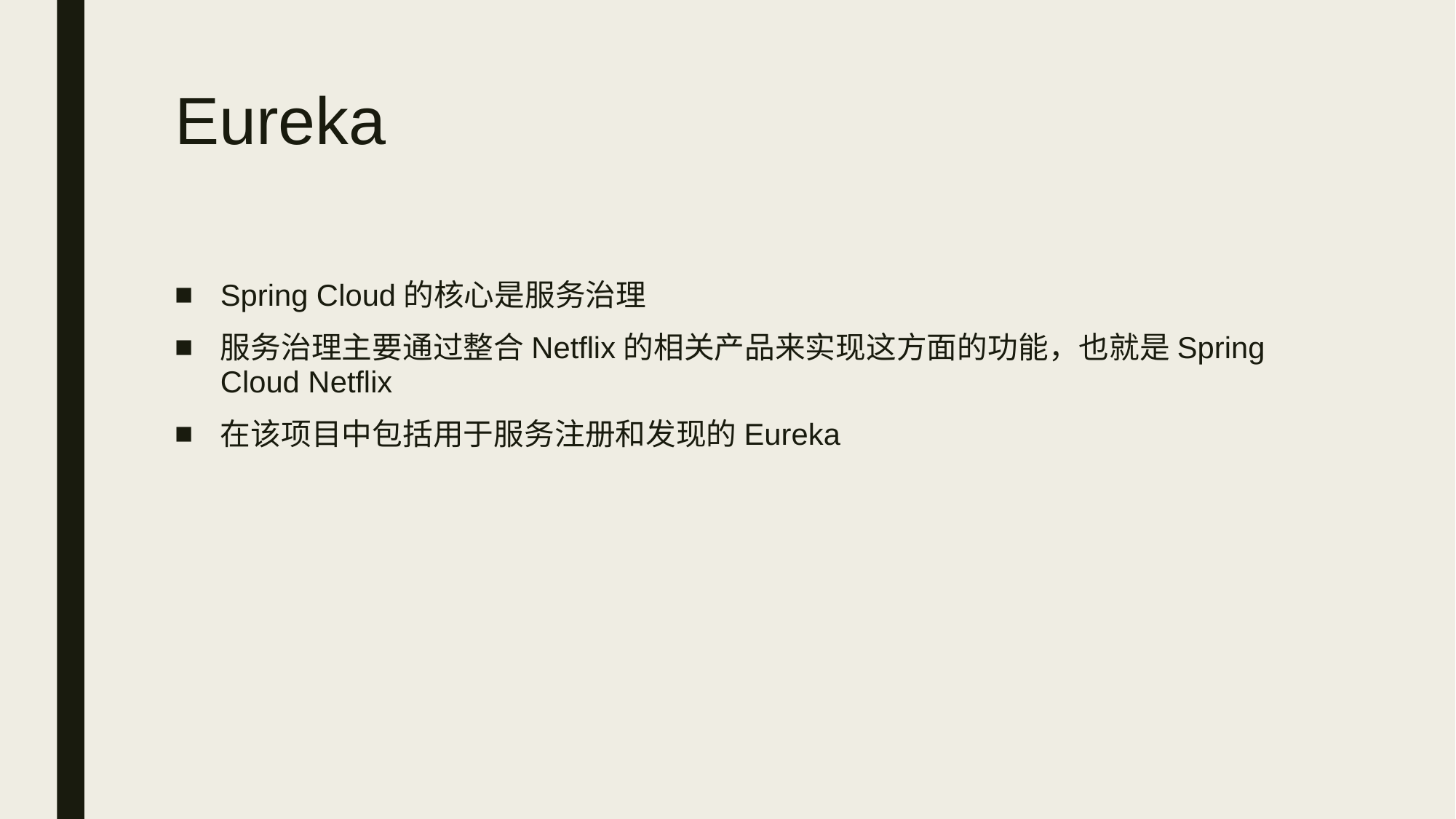

# Eureka
Spring Cloud的核心是服务治理
服务治理主要通过整合Netflix的相关产品来实现这方面的功能，也就是Spring Cloud Netflix
在该项目中包括用于服务注册和发现的Eureka